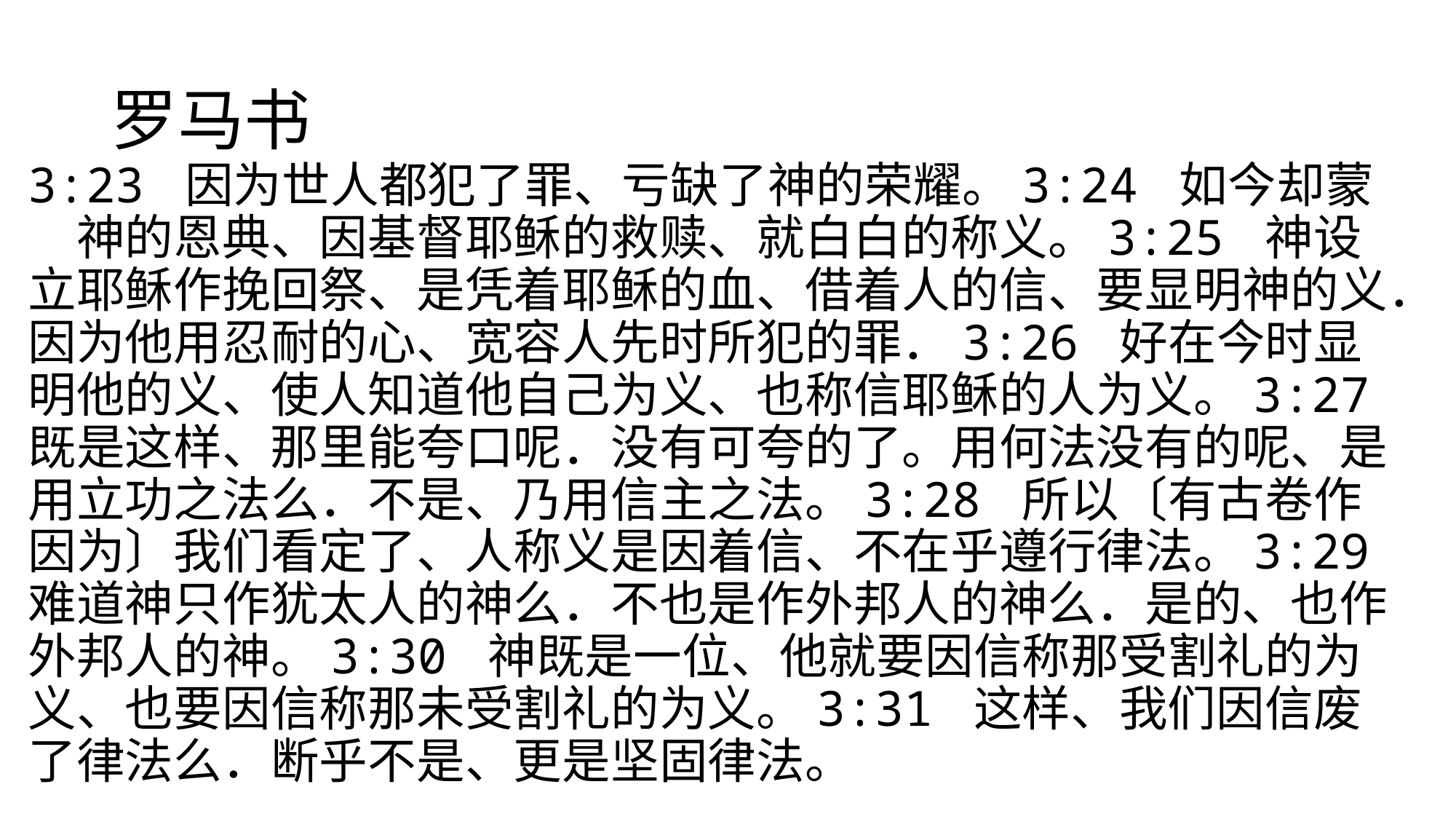

# 罗马书
3:23 因为世人都犯了罪、亏缺了神的荣耀。3:24 如今却蒙　神的恩典、因基督耶稣的救赎、就白白的称义。3:25 神设立耶稣作挽回祭、是凭着耶稣的血、借着人的信、要显明神的义．因为他用忍耐的心、宽容人先时所犯的罪．3:26 好在今时显明他的义、使人知道他自己为义、也称信耶稣的人为义。3:27 既是这样、那里能夸口呢．没有可夸的了。用何法没有的呢、是用立功之法么．不是、乃用信主之法。3:28 所以〔有古卷作因为〕我们看定了、人称义是因着信、不在乎遵行律法。3:29 难道神只作犹太人的神么．不也是作外邦人的神么．是的、也作外邦人的神。3:30 神既是一位、他就要因信称那受割礼的为义、也要因信称那未受割礼的为义。3:31 这样、我们因信废了律法么．断乎不是、更是坚固律法。